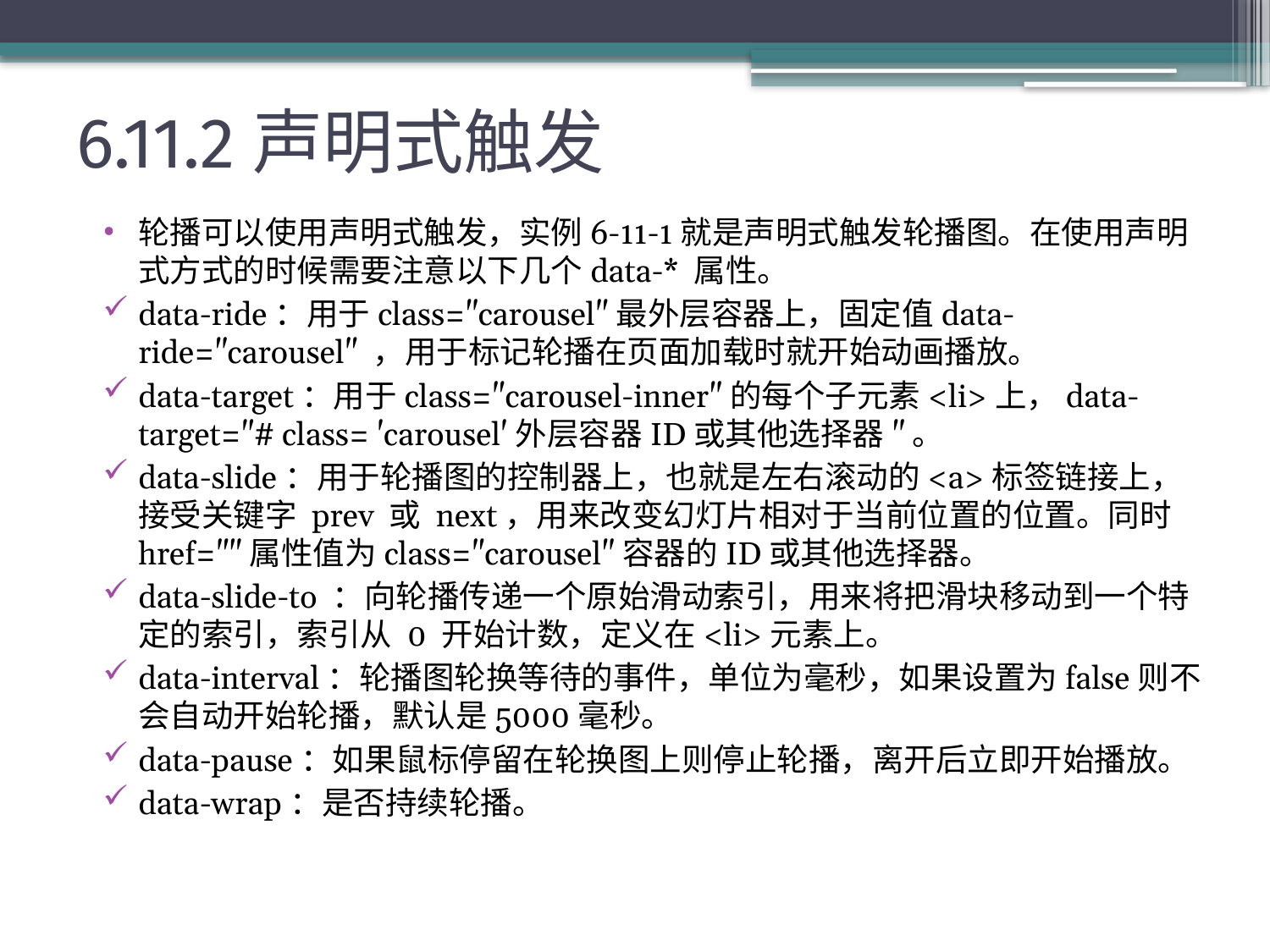

# 6.11.2声明式触发
轮播可以使用声明式触发，实例6-11-1就是声明式触发轮播图。在使用声明式方式的时候需要注意以下几个data-* 属性。
data-ride：用于class="carousel"最外层容器上，固定值data-ride="carousel" ，用于标记轮播在页面加载时就开始动画播放。
data-target：用于class="carousel-inner"的每个子元素<li>上，data-target="# class= 'carousel'外层容器ID或其他选择器"。
data-slide：用于轮播图的控制器上，也就是左右滚动的<a>标签链接上， 接受关键字 prev 或 next，用来改变幻灯片相对于当前位置的位置。同时href=""属性值为class="carousel"容器的ID或其他选择器。
data-slide-to ：向轮播传递一个原始滑动索引，用来将把滑块移动到一个特定的索引，索引从 0 开始计数，定义在<li>元素上。
data-interval：轮播图轮换等待的事件，单位为毫秒，如果设置为false则不会自动开始轮播，默认是5000毫秒。
data-pause：如果鼠标停留在轮换图上则停止轮播，离开后立即开始播放。
data-wrap：是否持续轮播。